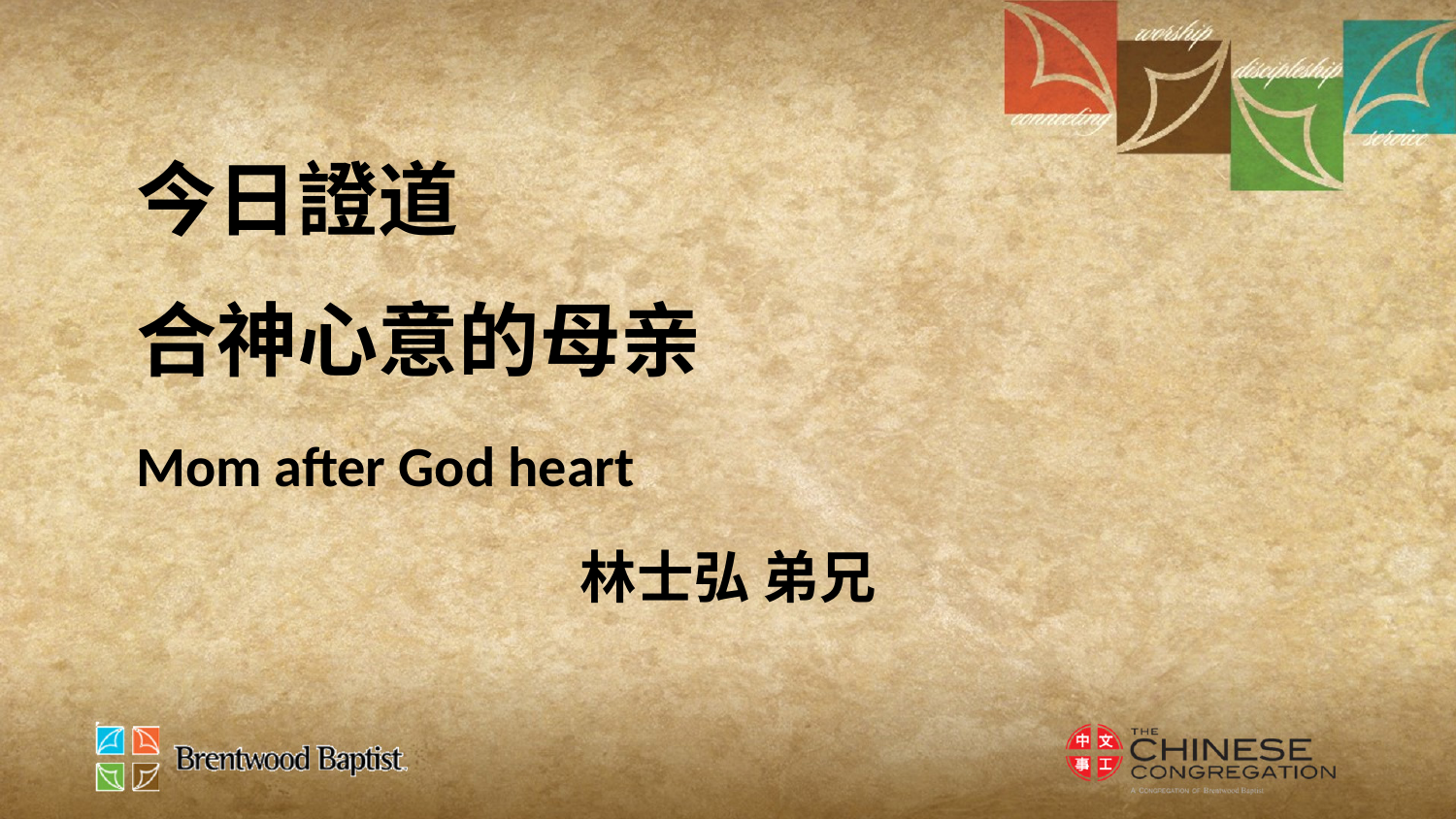

今日證道

合神心意的母亲

Mom after God heart

林士弘 弟兄